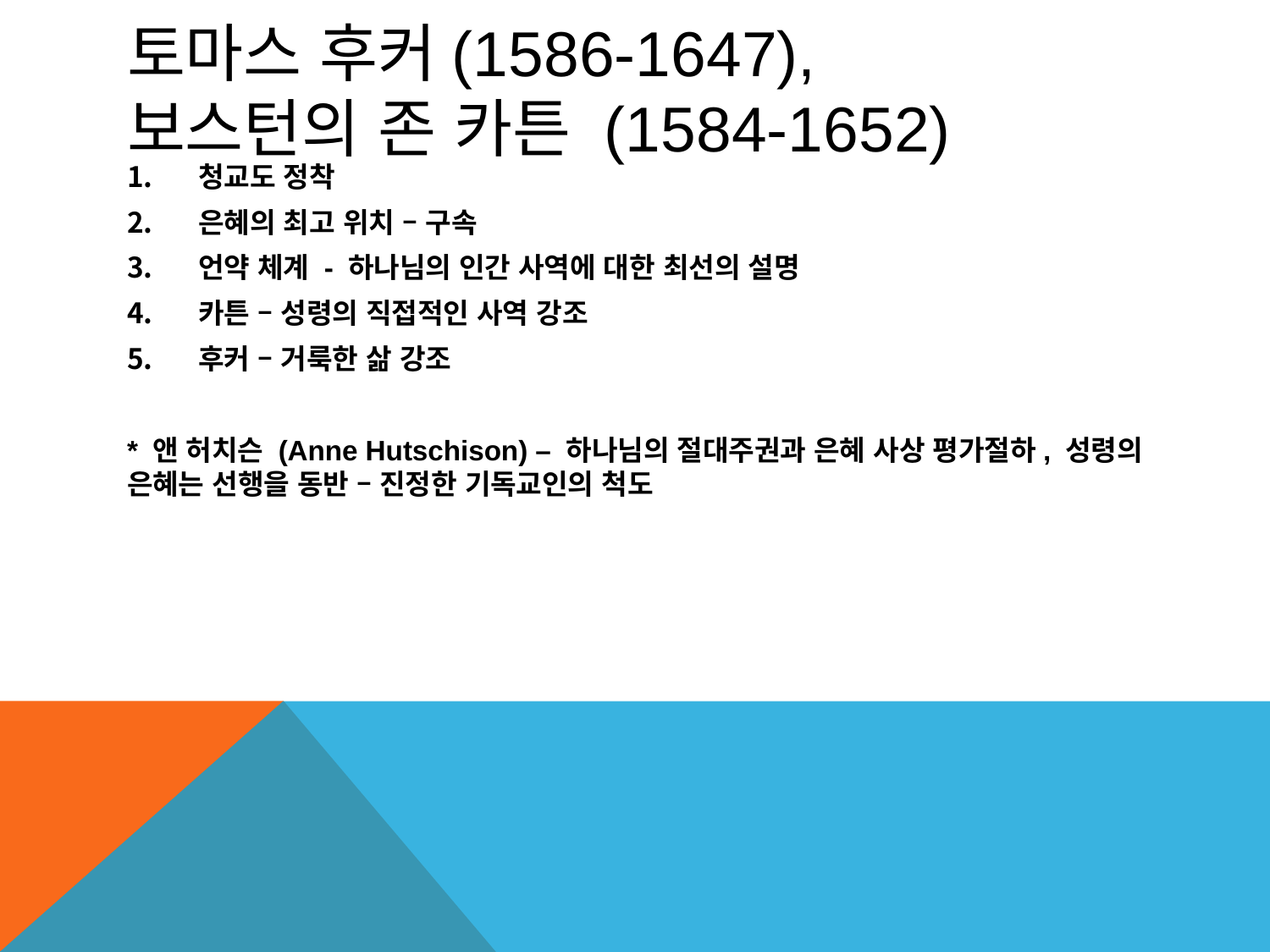

# 토마스 후커(1586-1647), 보스턴의 존 카튼 (1584-1652)
청교도 정착
은혜의 최고 위치 – 구속
언약 체계 - 하나님의 인간 사역에 대한 최선의 설명
카튼 – 성령의 직접적인 사역 강조
후커 – 거룩한 삶 강조

* 앤 허치슨 (Anne Hutschison) – 하나님의 절대주권과 은혜 사상 평가절하, 성령의 은혜는 선행을 동반 – 진정한 기독교인의 척도